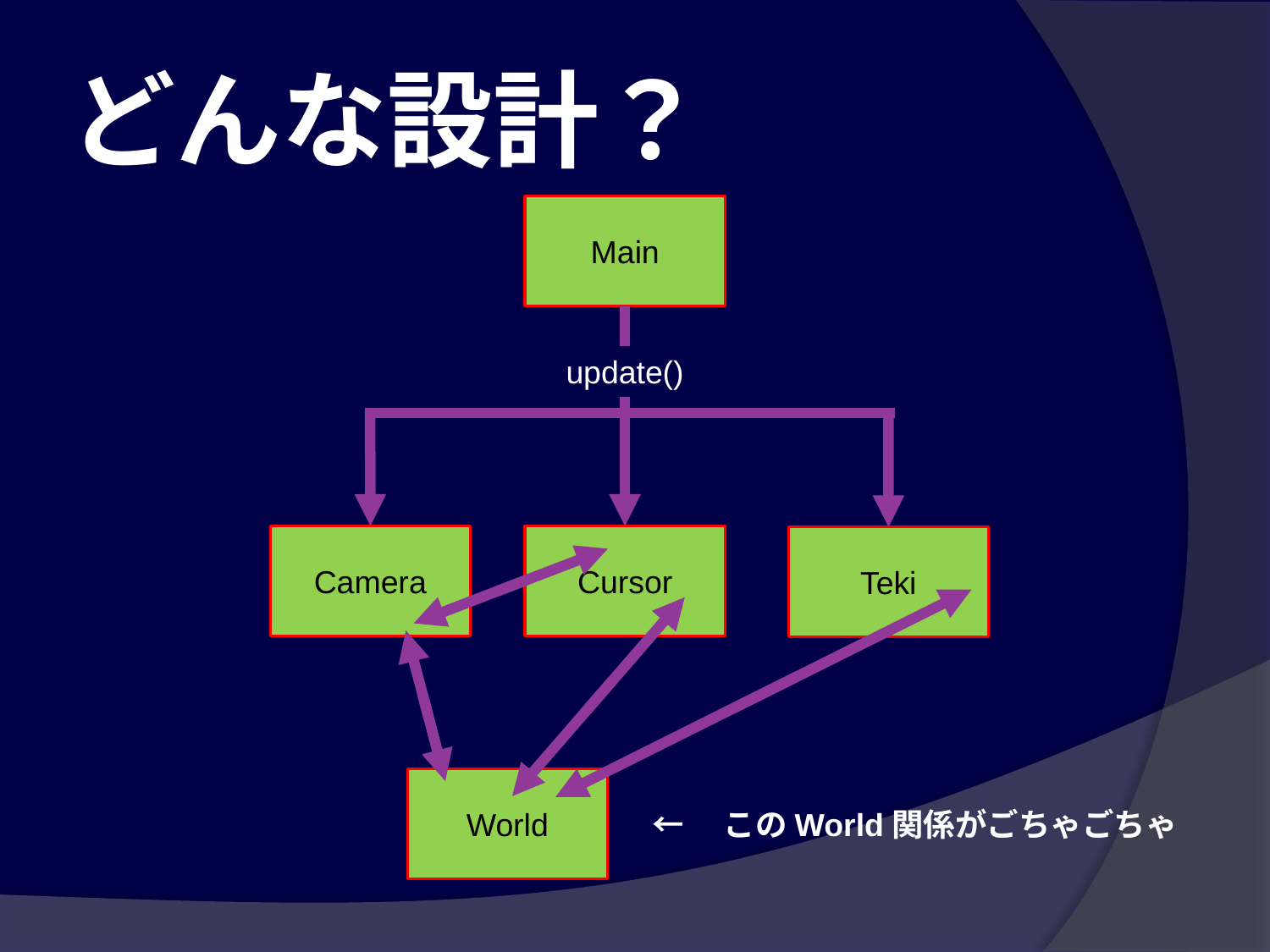

# どんな設計？
Main
update()
Camera
Cursor
Teki
World
←　このWorld関係がごちゃごちゃ